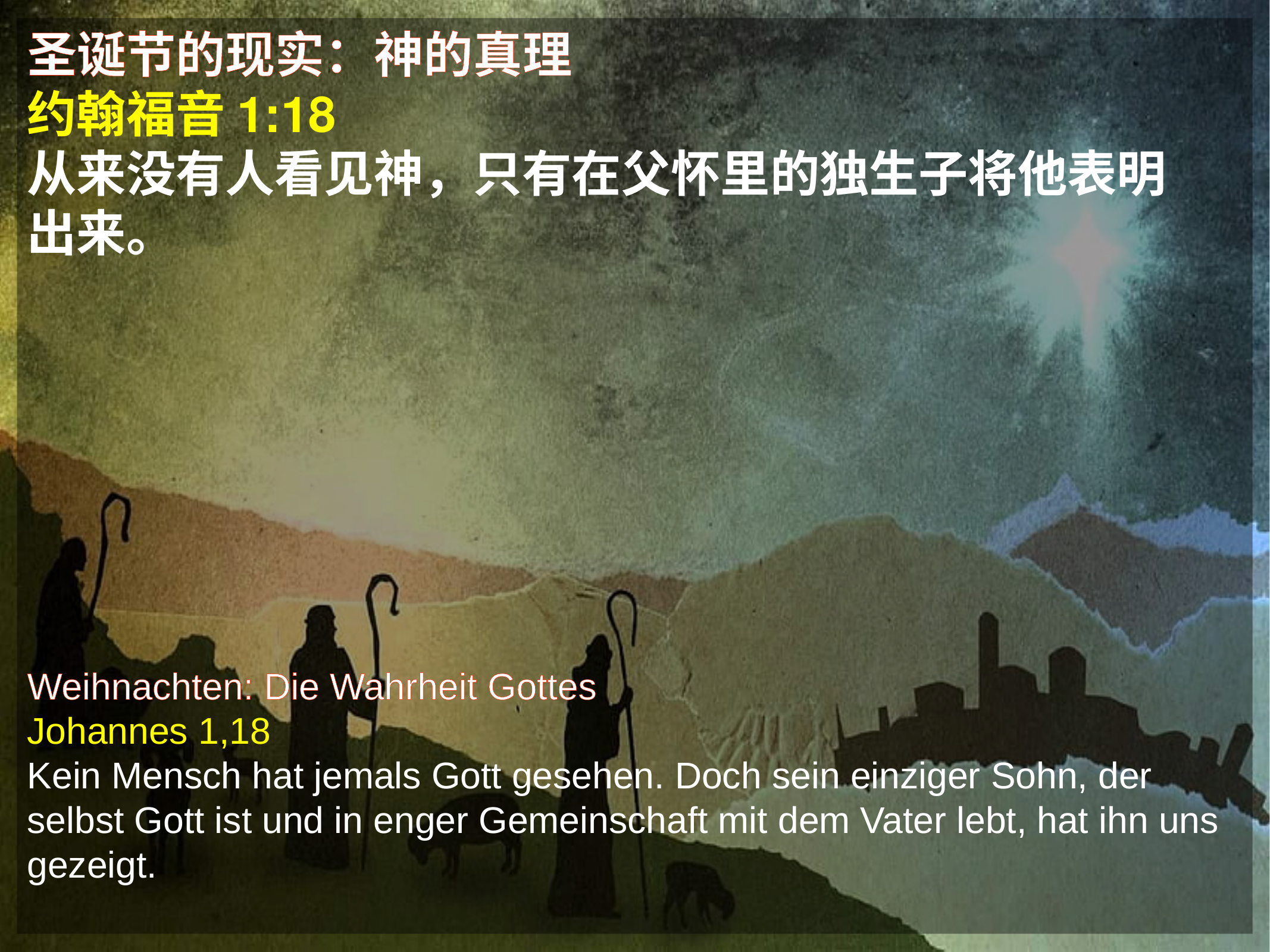

# 圣诞节的现实：神的真理
约翰福音1:18
从来没有人看见神，只有在父怀里的独生子将他表明
出来。

Weihnachten: Die Wahrheit Gottes
Johannes 1,18
Kein Mensch hat jemals Gott gesehen. Doch sein einziger Sohn, der selbst Gott ist und in enger Gemeinschaft mit dem Vater lebt, hat ihn uns gezeigt.